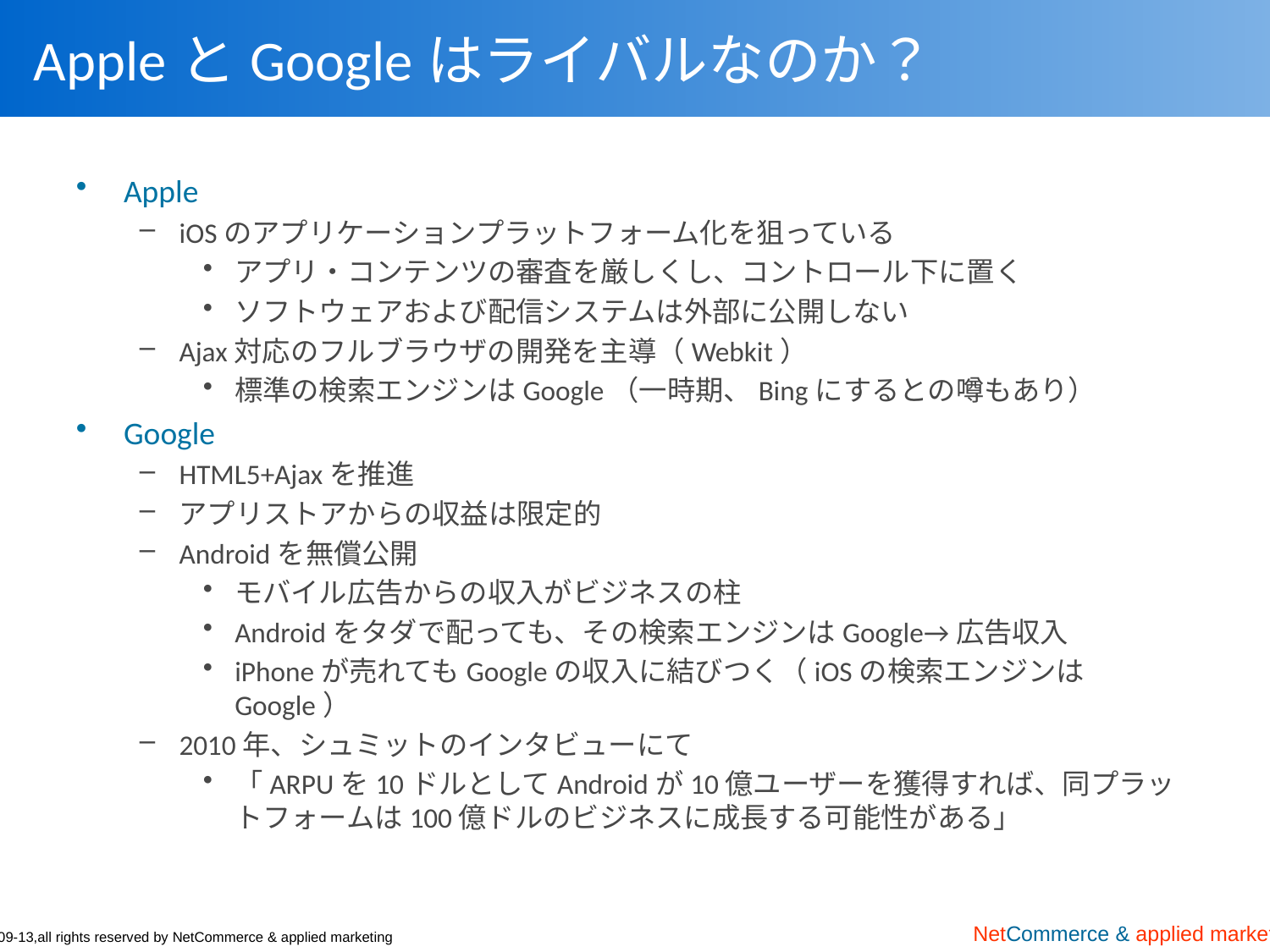

# AppleとGoogleはライバルなのか？
Apple
iOSのアプリケーションプラットフォーム化を狙っている
アプリ・コンテンツの審査を厳しくし、コントロール下に置く
ソフトウェアおよび配信システムは外部に公開しない
Ajax対応のフルブラウザの開発を主導（Webkit）
標準の検索エンジンはGoogle（一時期、Bingにするとの噂もあり）
Google
HTML5+Ajaxを推進
アプリストアからの収益は限定的
Androidを無償公開
モバイル広告からの収入がビジネスの柱
Androidをタダで配っても、その検索エンジンはGoogle→広告収入
iPhoneが売れてもGoogleの収入に結びつく（iOSの検索エンジンはGoogle）
2010年、シュミットのインタビューにて
「ARPUを10ドルとしてAndroidが10億ユーザーを獲得すれば、同プラットフォームは100億ドルのビジネスに成長する可能性がある」